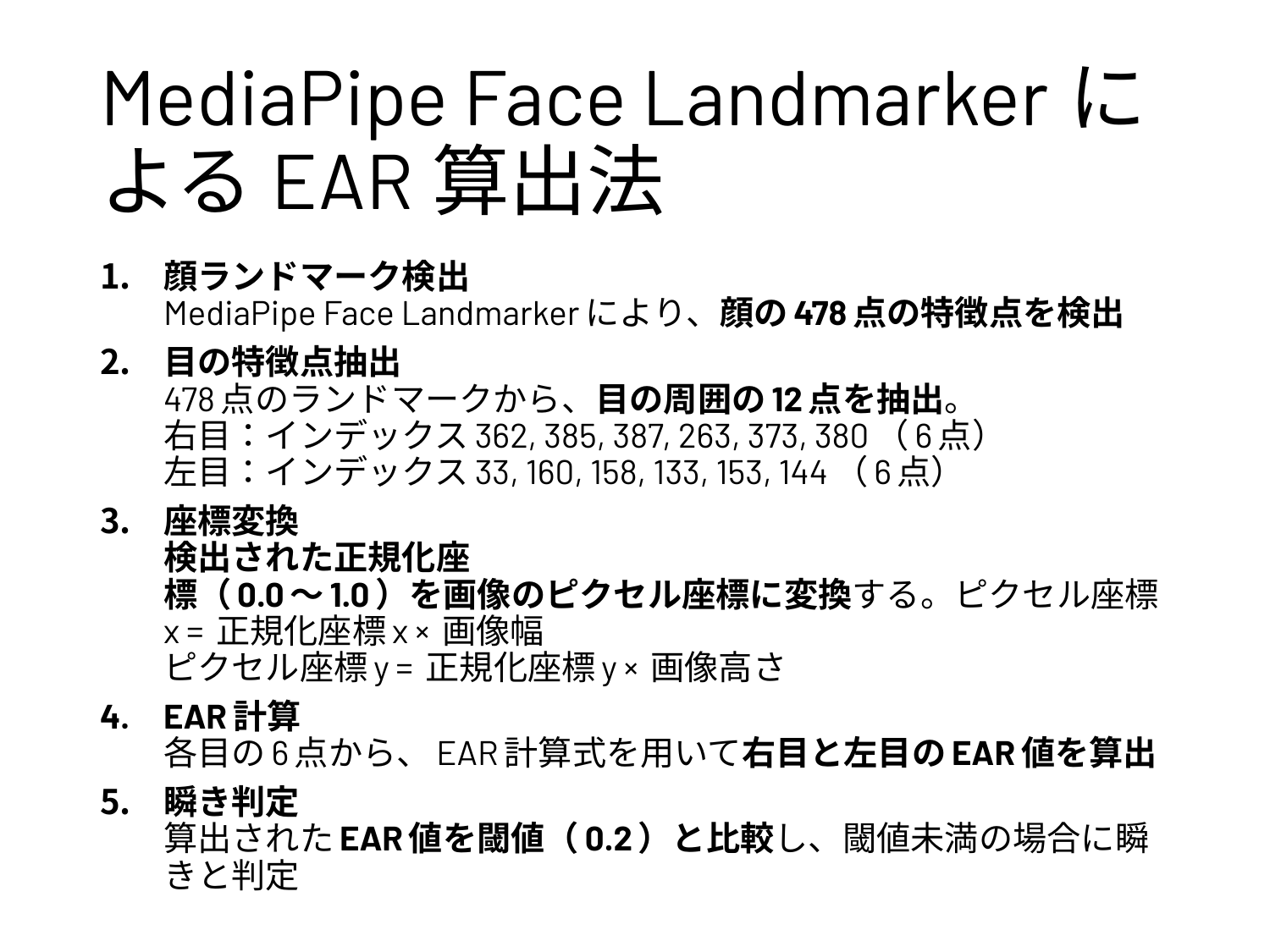

# MediaPipe Face LandmarkerによるEAR算出法
顔ランドマーク検出
MediaPipe Face Landmarkerにより、顔の478点の特徴点を検出
目の特徴点抽出
478点のランドマークから、目の周囲の12点を抽出。
右目：インデックス362, 385, 387, 263, 373, 380（6点）
左目：インデックス33, 160, 158, 133, 153, 144（6点）
座標変換
検出された正規化座
標（0.0〜1.0）を画像のピクセル座標に変換する。ピクセル座標x = 正規化座標x × 画像幅
ピクセル座標y = 正規化座標y × 画像高さ
EAR計算
各目の6点から、EAR計算式を用いて右目と左目のEAR値を算出
瞬き判定
算出されたEAR値を閾値（0.2）と比較し、閾値未満の場合に瞬きと判定